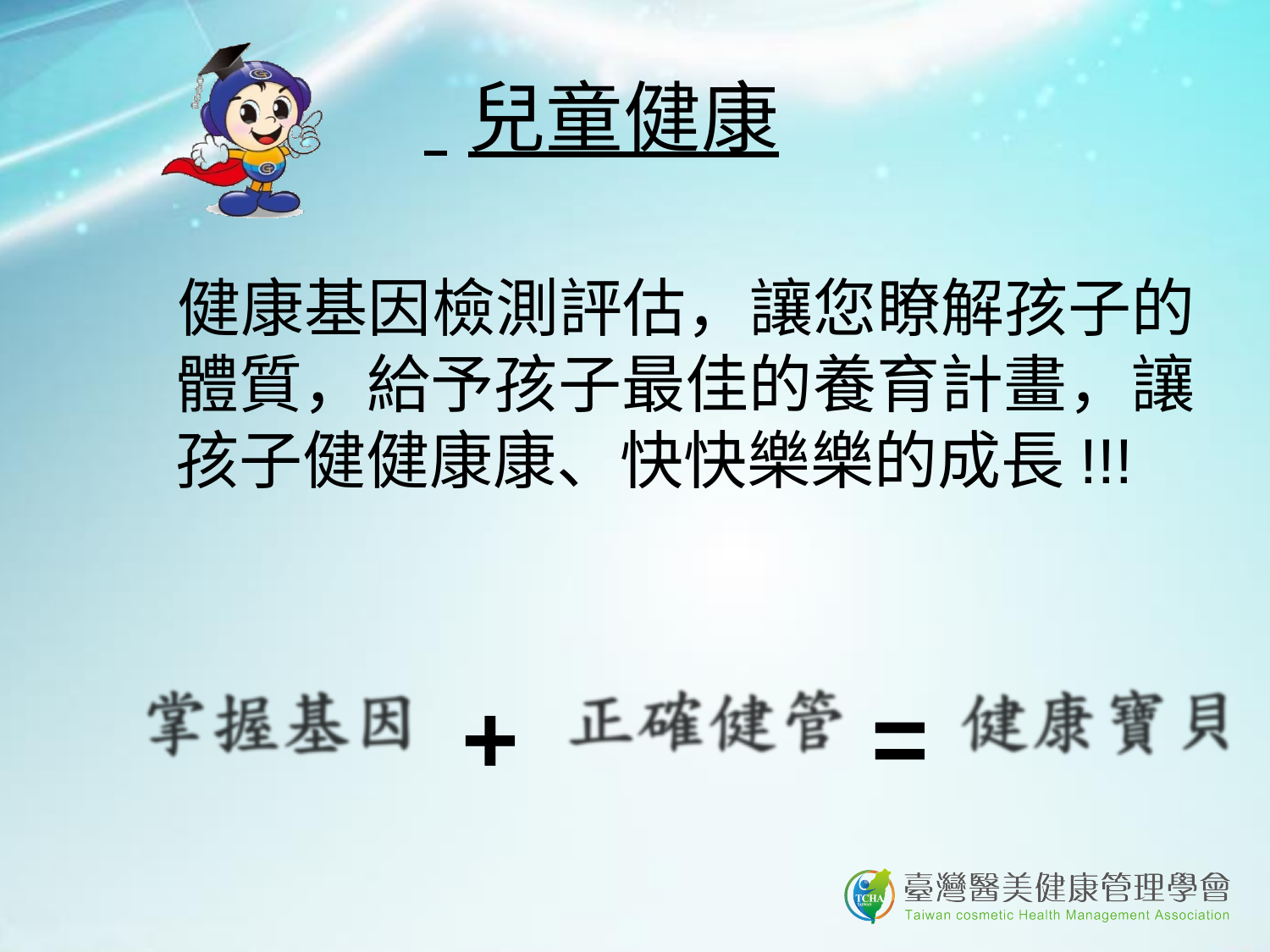

# 兒童健康
健康基因檢測評估，讓您瞭解孩子的 體質，給予孩子最佳的養育計畫，讓 孩子健健康康、快快樂樂的成長!!!

+
=